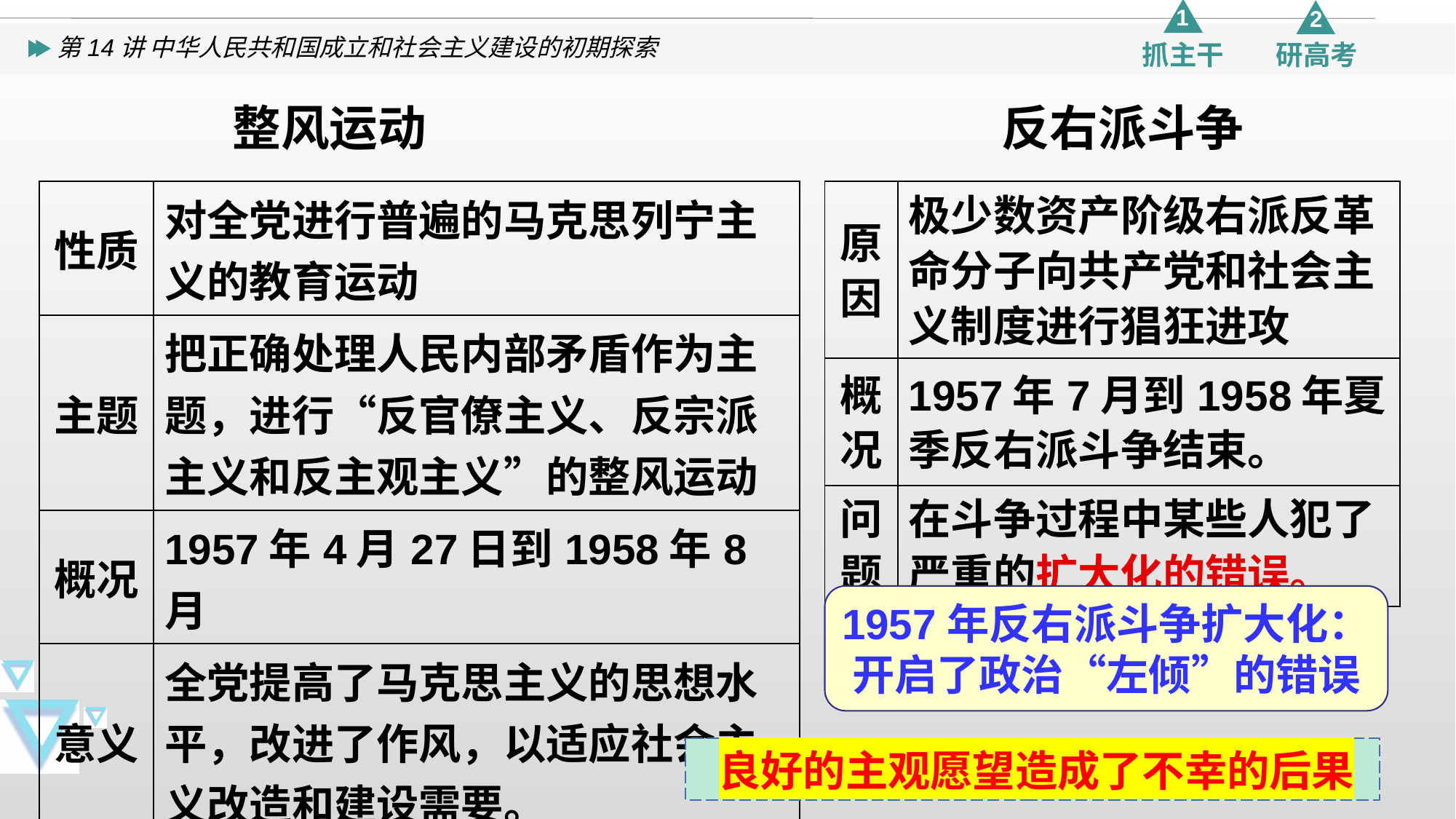

整风运动
反右派斗争
| 性质 | 对全党进行普遍的马克思列宁主义的教育运动 |
| --- | --- |
| 主题 | 把正确处理人民内部矛盾作为主题，进行“反官僚主义、反宗派主义和反主观主义”的整风运动 |
| 概况 | 1957年4月27日到1958年8月 |
| 意义 | 全党提高了马克思主义的思想水平，改进了作风，以适应社会主义改造和建设需要。 |
| 原因 | 极少数资产阶级右派反革命分子向共产党和社会主义制度进行猖狂进攻 |
| --- | --- |
| 概况 | 1957年7月到1958年夏季反右派斗争结束。 |
| 问题 | 在斗争过程中某些人犯了严重的扩大化的错误。 |
1957年反右派斗争扩大化：开启了政治“左倾”的错误
良好的主观愿望造成了不幸的后果